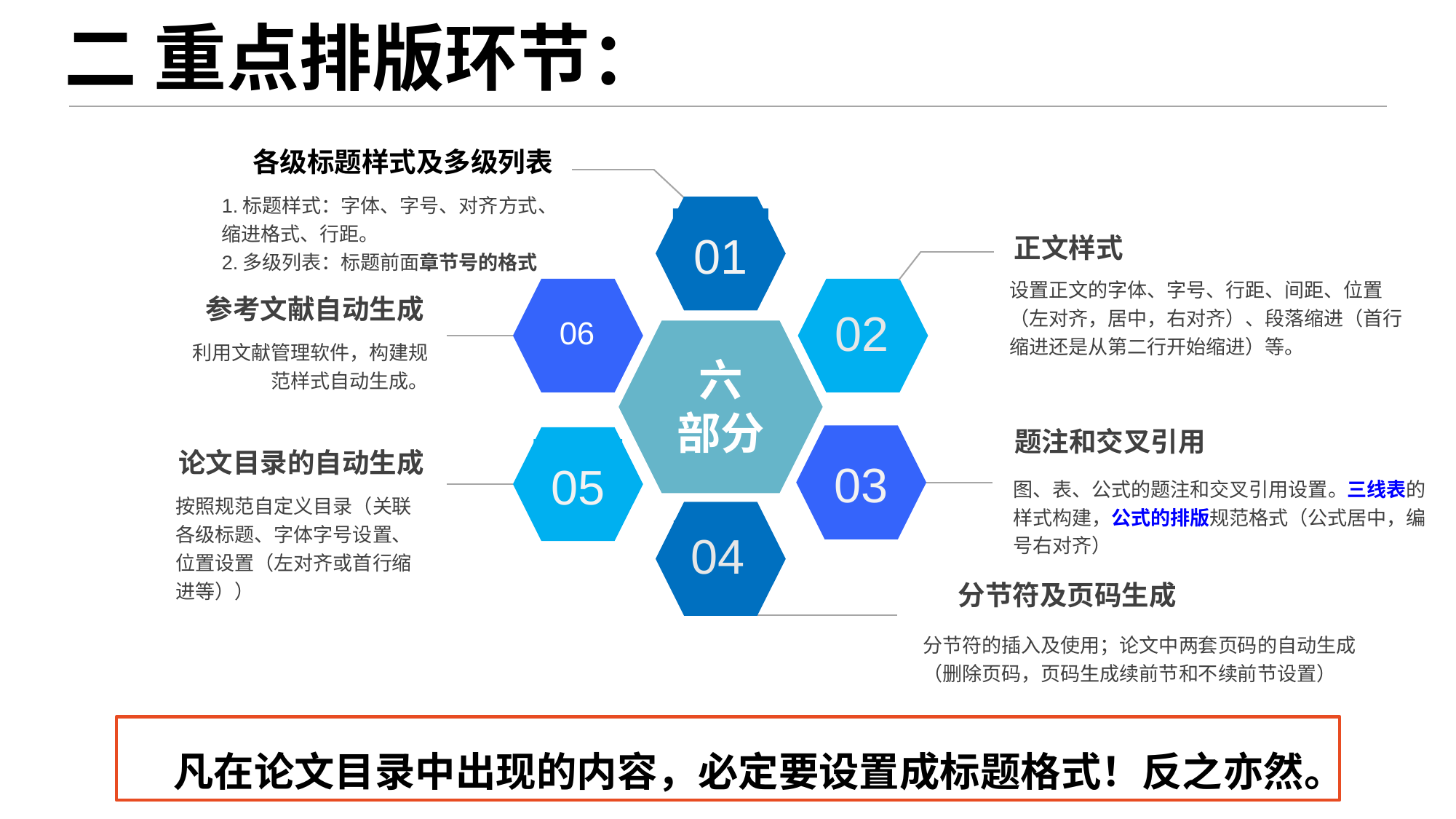

二 重点排版环节：
各级标题样式及多级列表
1.标题样式：字体、字号、对齐方式、缩进格式、行距。
2.多级列表：标题前面章节号的格式

01
正文样式
设置正文的字体、字号、行距、间距、位置（左对齐，居中，右对齐）、段落缩进（首行缩进还是从第二行开始缩进）等。

06

02
参考文献自动生成

六
部分
利用文献管理软件，构建规范样式自动生成。
题注和交叉引用

03

05
论文目录的自动生成
图、表、公式的题注和交叉引用设置。三线表的样式构建，公式的排版规范格式（公式居中，编号右对齐）

按照规范自定义目录（关联各级标题、字体字号设置、位置设置（左对齐或首行缩进等））

04
分节符及页码生成
分节符的插入及使用；论文中两套页码的自动生成（删除页码，页码生成续前节和不续前节设置）
    凡在论文目录中出现的内容，必定要设置成标题格式！反之亦然。